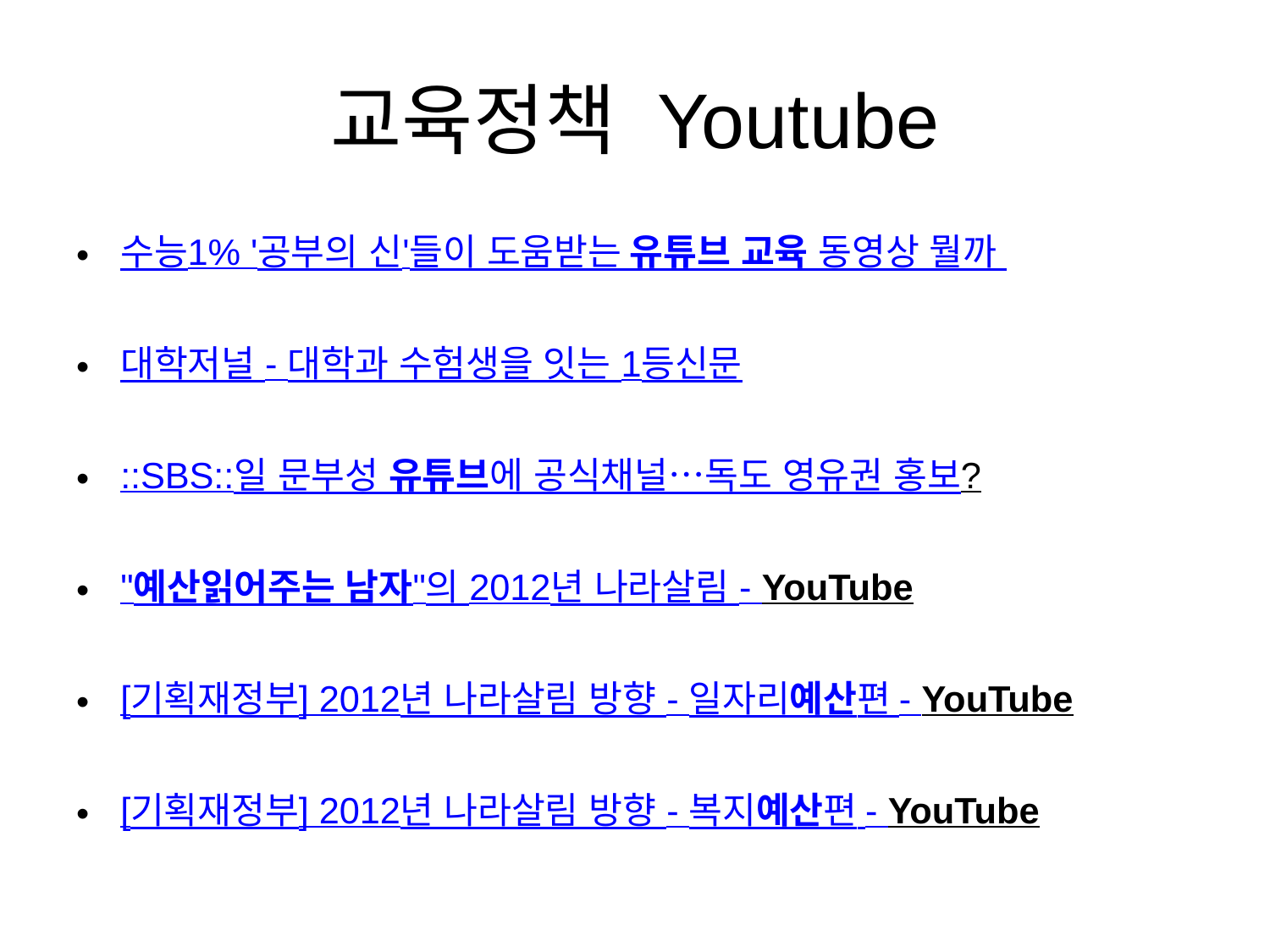

# 교육정책 Youtube
수능1% '공부의 신'들이 도움받는 유튜브 교육 동영상 뭘까

대학저널 - 대학과 수험생을 잇는 1등신문

::SBS::일 문부성 유튜브에 공식채널…독도 영유권 홍보?

"예산읽어주는 남자"의 2012년 나라살림 - YouTube

[기획재정부] 2012년 나라살림 방향 - 일자리예산편 - YouTube

[기획재정부] 2012년 나라살림 방향 - 복지예산편 - YouTube